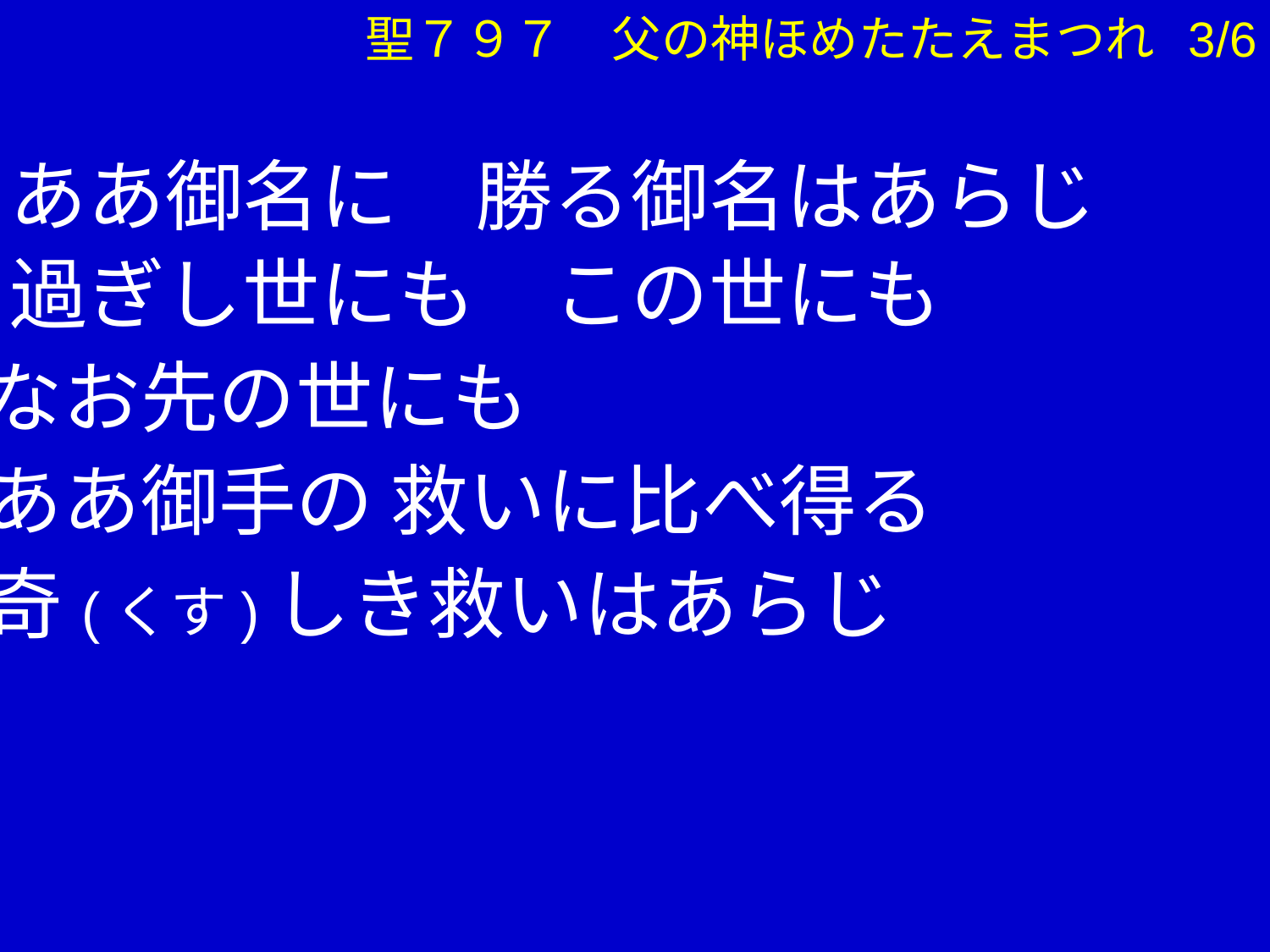

聖７９７　父の神ほめたたえまつれ  3/6

　ああ御名に　勝る御名はあらじ
　過ぎし世にも　この世にも
  なお先の世にも
  ああ御手の 救いに比べ得る
  奇(くす)しき救いはあらじ